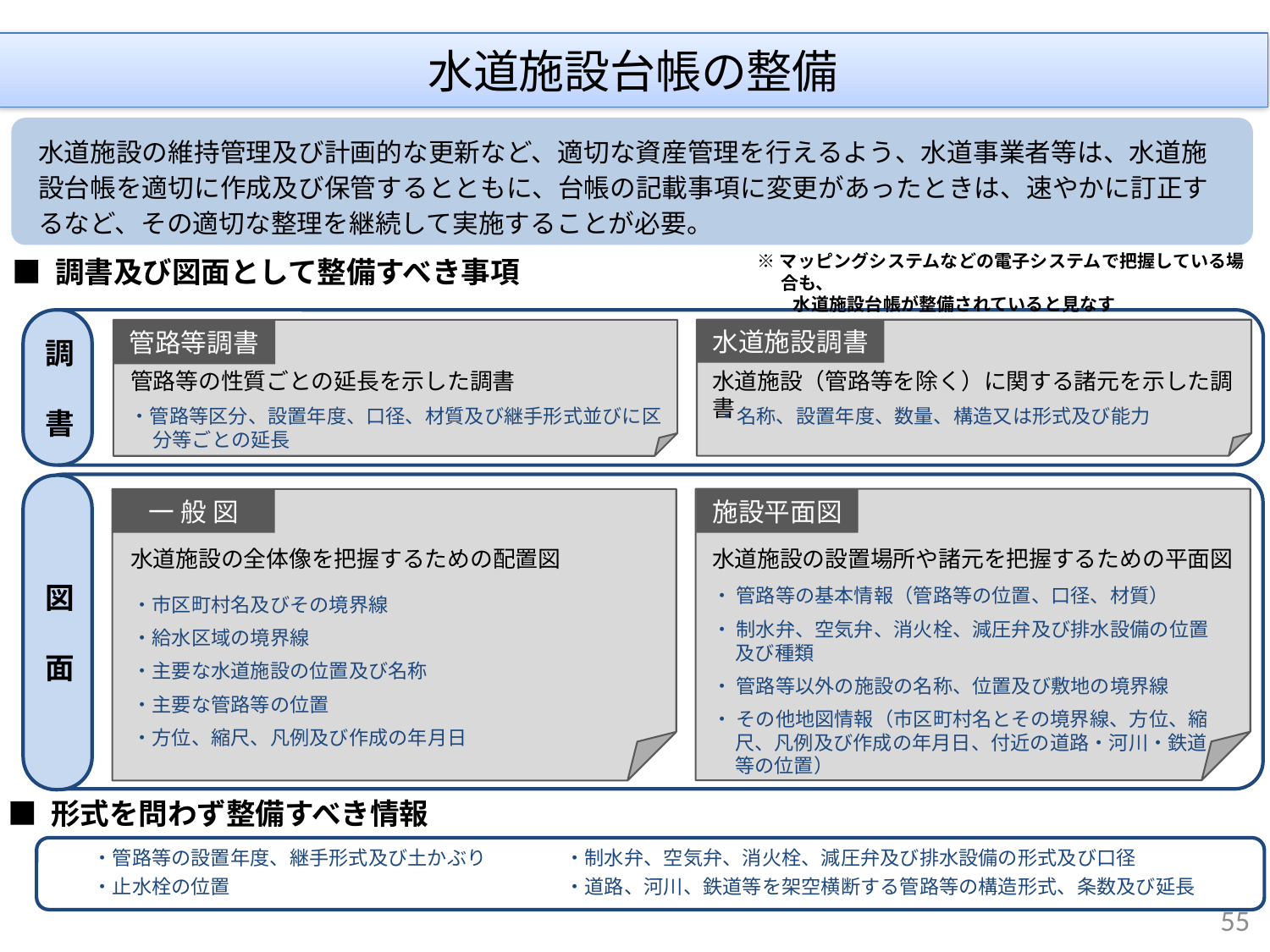

水道施設台帳の整備

水道施設の維持管理及び計画的な更新など、適切な資産管理を行えるよう、水道事業者等は、水道施設台帳を適切に作成及び保管するとともに、台帳の記載事項に変更があったときは、速やかに訂正するなど、その適切な整理を継続して実施することが必要。
■ 調書及び図面として整備すべき事項
※マッピングシステムなどの電子システムで把握している場合も、
　　水道施設台帳が整備されていると見なす

調

書
水道施設調書

管路等調書
管路等の性質ごとの延長を示した調書
水道施設（管路等を除く）に関する諸元を示した調書
・管路等区分、設置年度、口径、材質及び継手形式並びに区分等ごとの延長
・名称、設置年度、数量、構造又は形式及び能力

図

面

一 般 図
施設平面図
水道施設の全体像を把握するための配置図
水道施設の設置場所や諸元を把握するための平面図
・ 管路等の基本情報（管路等の位置、口径、材質）
・ 制水弁、空気弁、消火栓、減圧弁及び排水設備の位置及び種類
・ 管路等以外の施設の名称、位置及び敷地の境界線
・ その他地図情報（市区町村名とその境界線、方位、縮尺、凡例及び作成の年月日、付近の道路・河川・鉄道等の位置）
・市区町村名及びその境界線
・給水区域の境界線
・主要な水道施設の位置及び名称
・主要な管路等の位置
・方位、縮尺、凡例及び作成の年月日
■ 形式を問わず整備すべき情報

・管路等の設置年度、継手形式及び土かぶり　　　　・制水弁、空気弁、消火栓、減圧弁及び排水設備の形式及び口径
・止水栓の位置　　　　　　　　　　　　　　　　　・道路、河川、鉄道等を架空横断する管路等の構造形式、条数及び延長
55